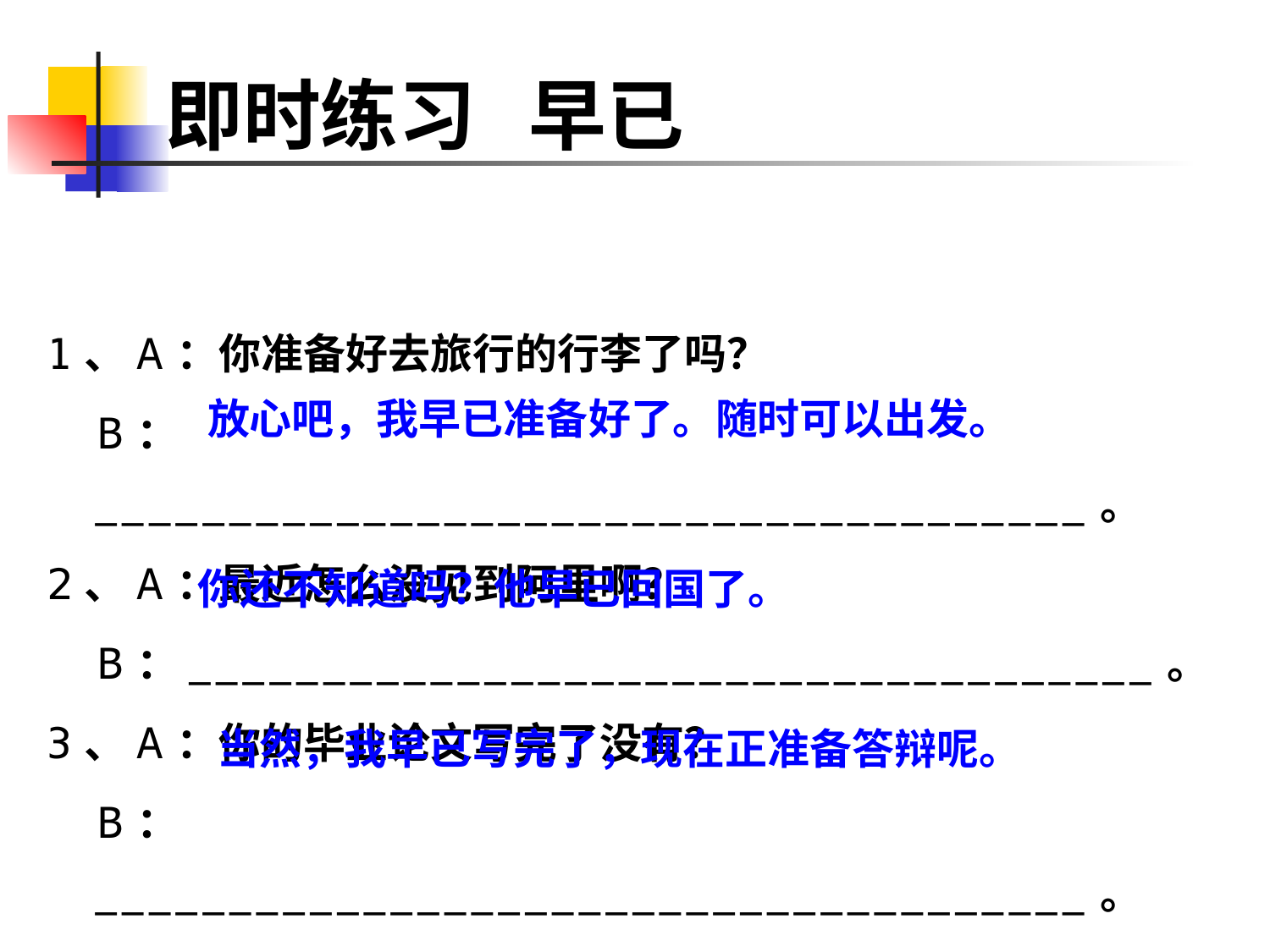

# 即时练习   早已

1、A：你准备好去旅行的行李了吗？
    B：_____________________________________。
2、A：最近怎么没见到阿里啊？
    B：____________________________________。
3、A：你的毕业论文写完了没有？
    B：_____________________________________。
放心吧，我早已准备好了。随时可以出发。
你还不知道吗？他早已回国了。
当然，我早已写完了，现在正准备答辩呢。